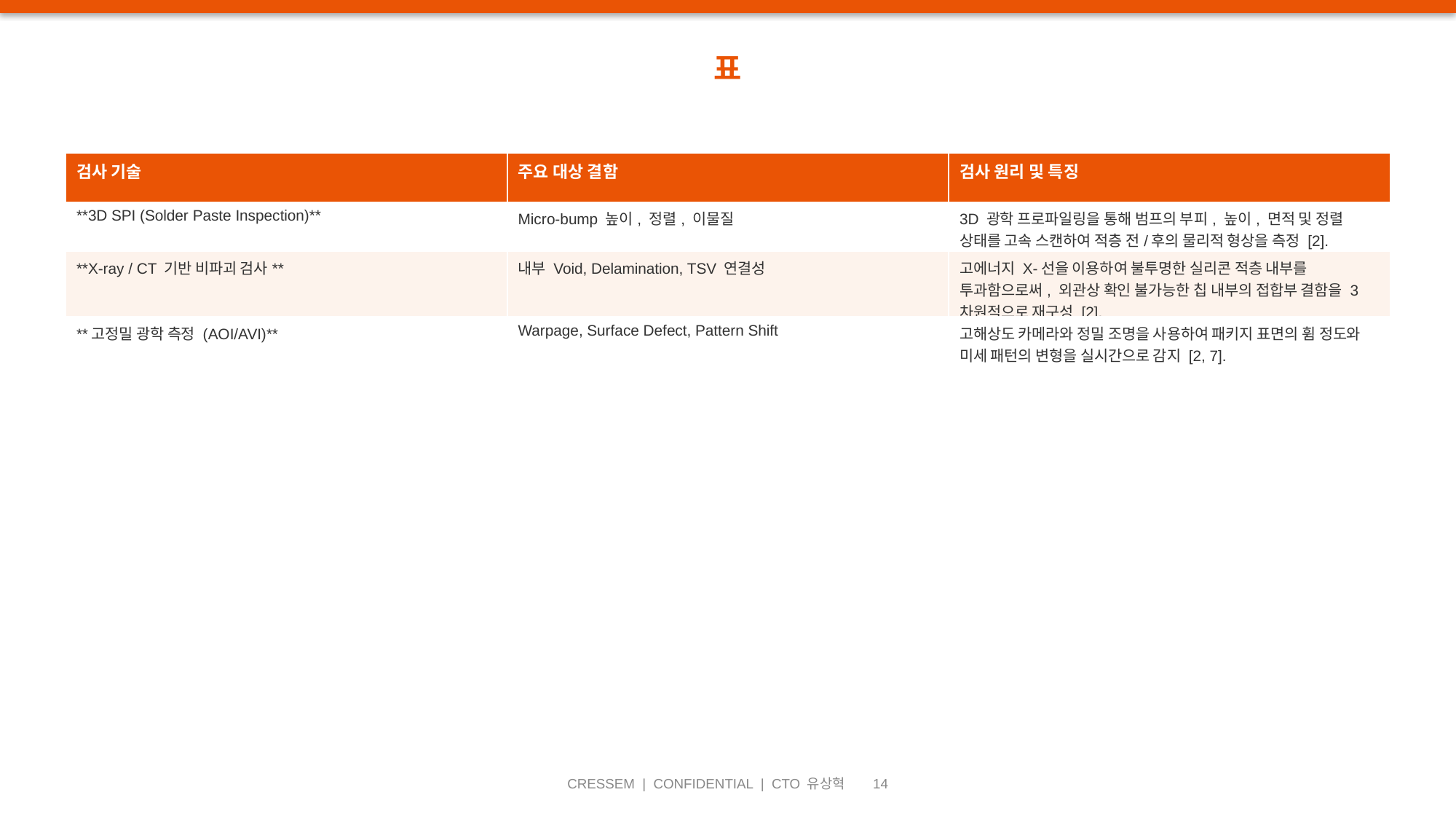

표
| 검사 기술 | 주요 대상 결함 | 검사 원리 및 특징 |
| --- | --- | --- |
| \*\*3D SPI (Solder Paste Inspection)\*\* | Micro-bump 높이, 정렬, 이물질 | 3D 광학 프로파일링을 통해 범프의 부피, 높이, 면적 및 정렬 상태를 고속 스캔하여 적층 전/후의 물리적 형상을 측정 [2]. |
| \*\*X-ray / CT 기반 비파괴 검사\*\* | 내부 Void, Delamination, TSV 연결성 | 고에너지 X-선을 이용하여 불투명한 실리콘 적층 내부를 투과함으로써, 외관상 확인 불가능한 칩 내부의 접합부 결함을 3차원적으로 재구성 [2]. |
| \*\*고정밀 광학 측정 (AOI/AVI)\*\* | Warpage, Surface Defect, Pattern Shift | 고해상도 카메라와 정밀 조명을 사용하여 패키지 표면의 휨 정도와 미세 패턴의 변형을 실시간으로 감지 [2, 7]. |
CRESSEM  |  CONFIDENTIAL  |  CTO 유상혁        14